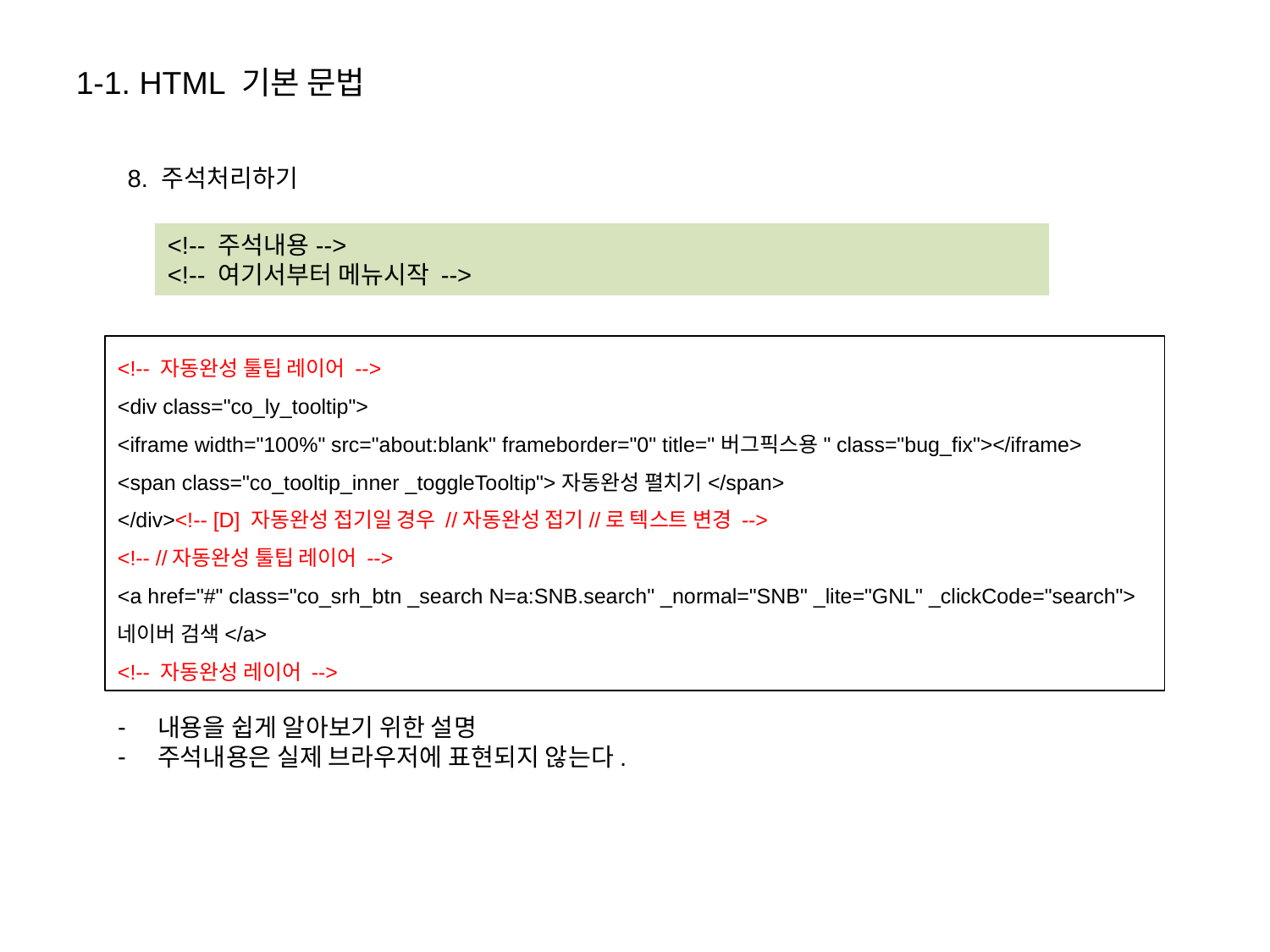

1-1. HTML 기본 문법

8. 주석처리하기
<!-- 주석내용-->
<!-- 여기서부터 메뉴시작 -->
<!-- 자동완성 툴팁 레이어 -->
<div class="co_ly_tooltip">
<iframe width="100%" src="about:blank" frameborder="0" title="버그픽스용" class="bug_fix"></iframe>
<span class="co_tooltip_inner _toggleTooltip">자동완성 펼치기</span>
</div><!-- [D] 자동완성 접기일 경우 //자동완성 접기//로 텍스트 변경 -->
<!-- //자동완성 툴팁 레이어 -->
<a href="#" class="co_srh_btn _search N=a:SNB.search" _normal="SNB" _lite="GNL" _clickCode="search">네이버 검색</a>
<!-- 자동완성 레이어 -->
내용을 쉽게 알아보기 위한 설명
주석내용은 실제 브라우저에 표현되지 않는다.